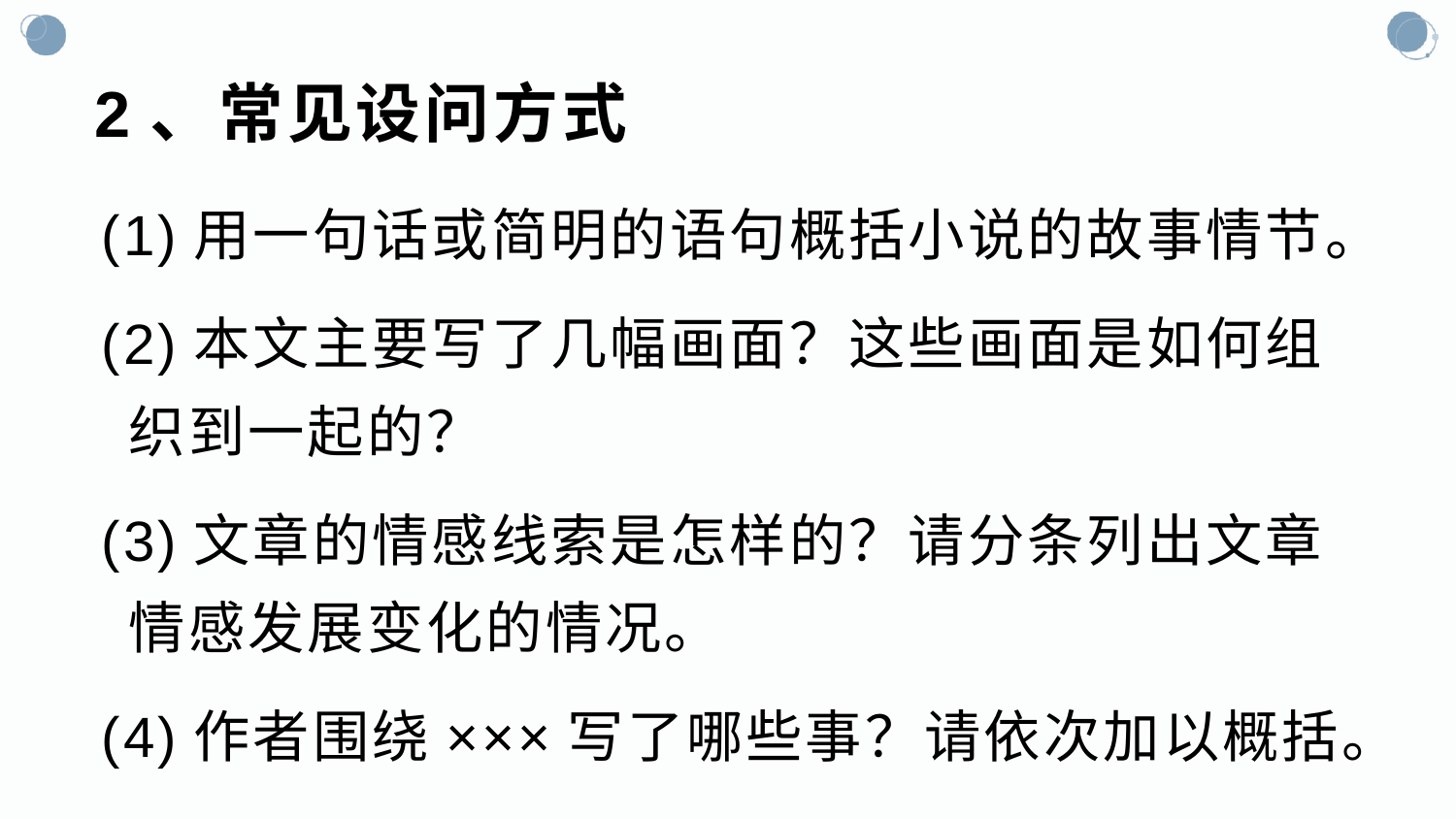

# 2、常见设问方式
(1)用一句话或简明的语句概括小说的故事情节。
(2)本文主要写了几幅画面？这些画面是如何组织到一起的？
(3)文章的情感线索是怎样的？请分条列出文章情感发展变化的情况。
(4)作者围绕×××写了哪些事？请依次加以概括。